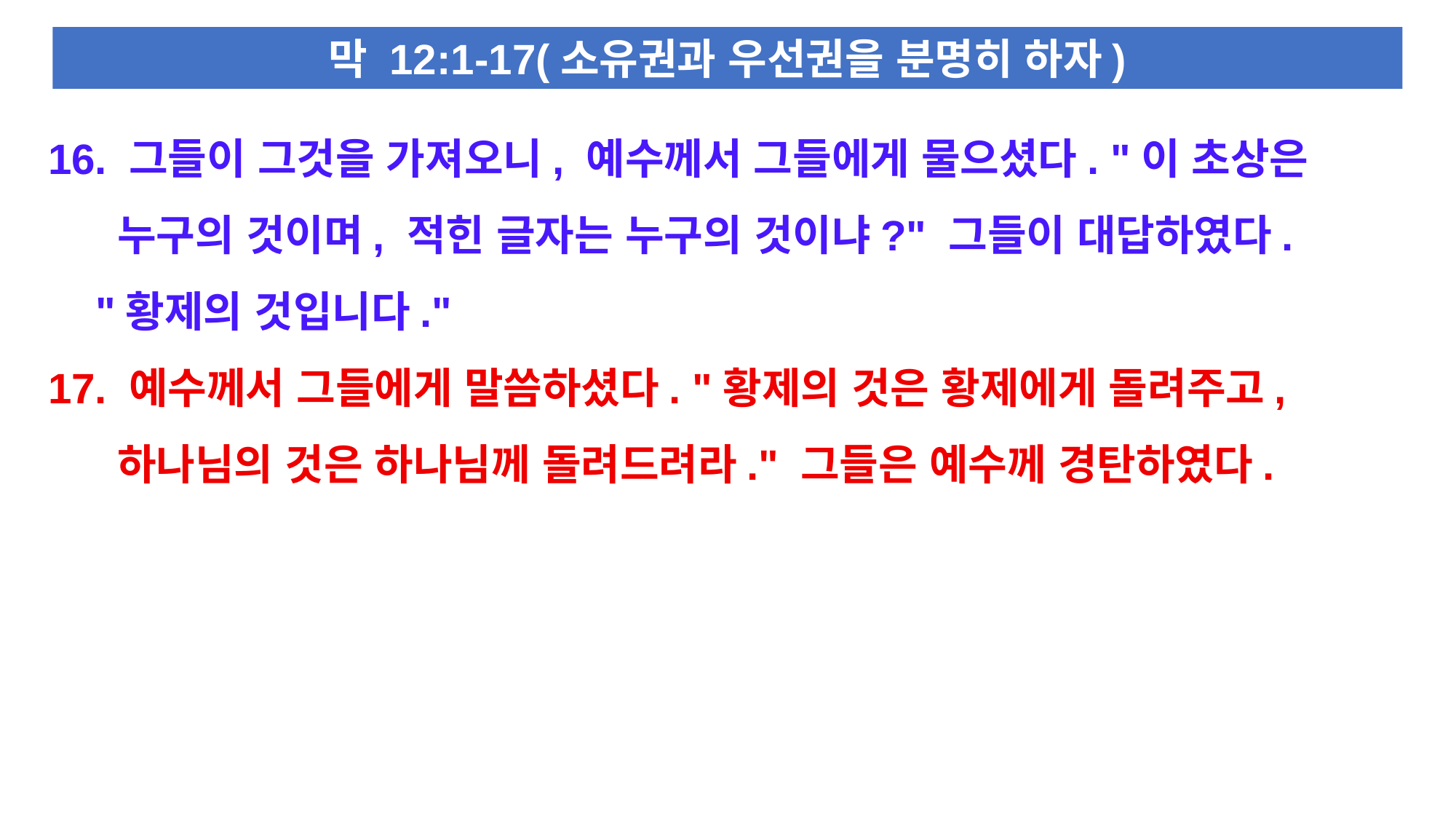

막 12:1-17(소유권과 우선권을 분명히 하자)
16. 그들이 그것을 가져오니, 예수께서 그들에게 물으셨다. "이 초상은
     누구의 것이며, 적힌 글자는 누구의 것이냐?" 그들이 대답하였다.
    "황제의 것입니다."
17. 예수께서 그들에게 말씀하셨다. "황제의 것은 황제에게 돌려주고,
     하나님의 것은 하나님께 돌려드려라." 그들은 예수께 경탄하였다.